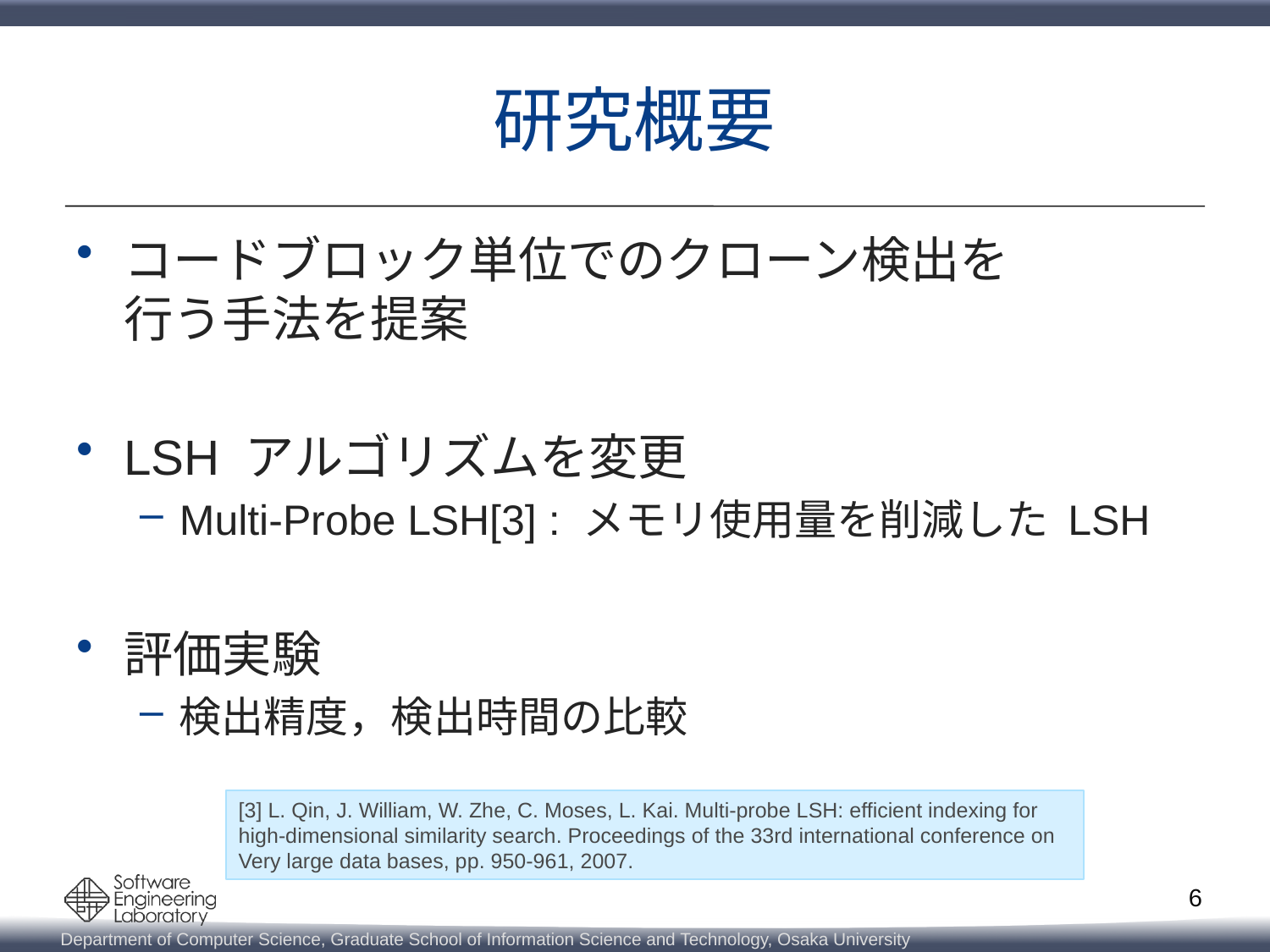

# 研究概要
コードブロック単位でのクローン検出を
行う手法を提案

LSH アルゴリズムを変更
Multi-Probe LSH[3] : メモリ使用量を削減した LSH

評価実験
検出精度，検出時間の比較

[3] L. Qin, J. William, W. Zhe, C. Moses, L. Kai. Multi-probe LSH: efficient indexing for high-dimensional similarity search. Proceedings of the 33rd international conference on Very large data bases, pp. 950-961, 2007.
6